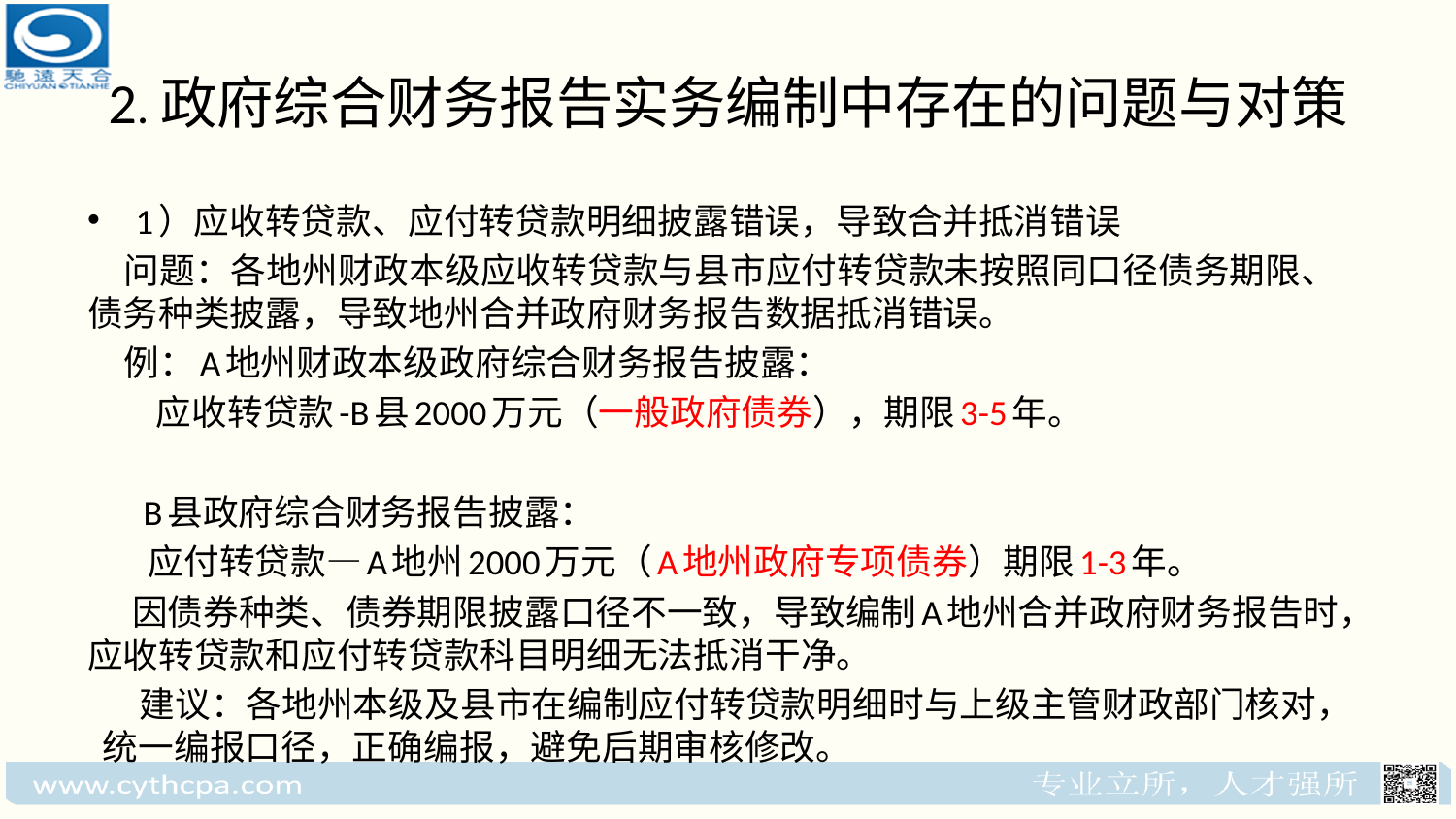

# 2.政府综合财务报告实务编制中存在的问题与对策
1）应收转贷款、应付转贷款明细披露错误，导致合并抵消错误
    问题：各地州财政本级应收转贷款与县市应付转贷款未按照同口径债务期限、债务种类披露，导致地州合并政府财务报告数据抵消错误。
    例：A地州财政本级政府综合财务报告披露：
        应收转贷款-B县2000万元（一般政府债券），期限3-5年。

       B县政府综合财务报告披露：
       应付转贷款—A地州2000万元（A地州政府专项债券）期限1-3年。
     因债券种类、债券期限披露口径不一致，导致编制A地州合并政府财务报告时，应收转贷款和应付转贷款科目明细无法抵消干净。
    建议：各地州本级及县市在编制应付转贷款明细时与上级主管财政部门核对，统一编报口径，正确编报，避免后期审核修改。